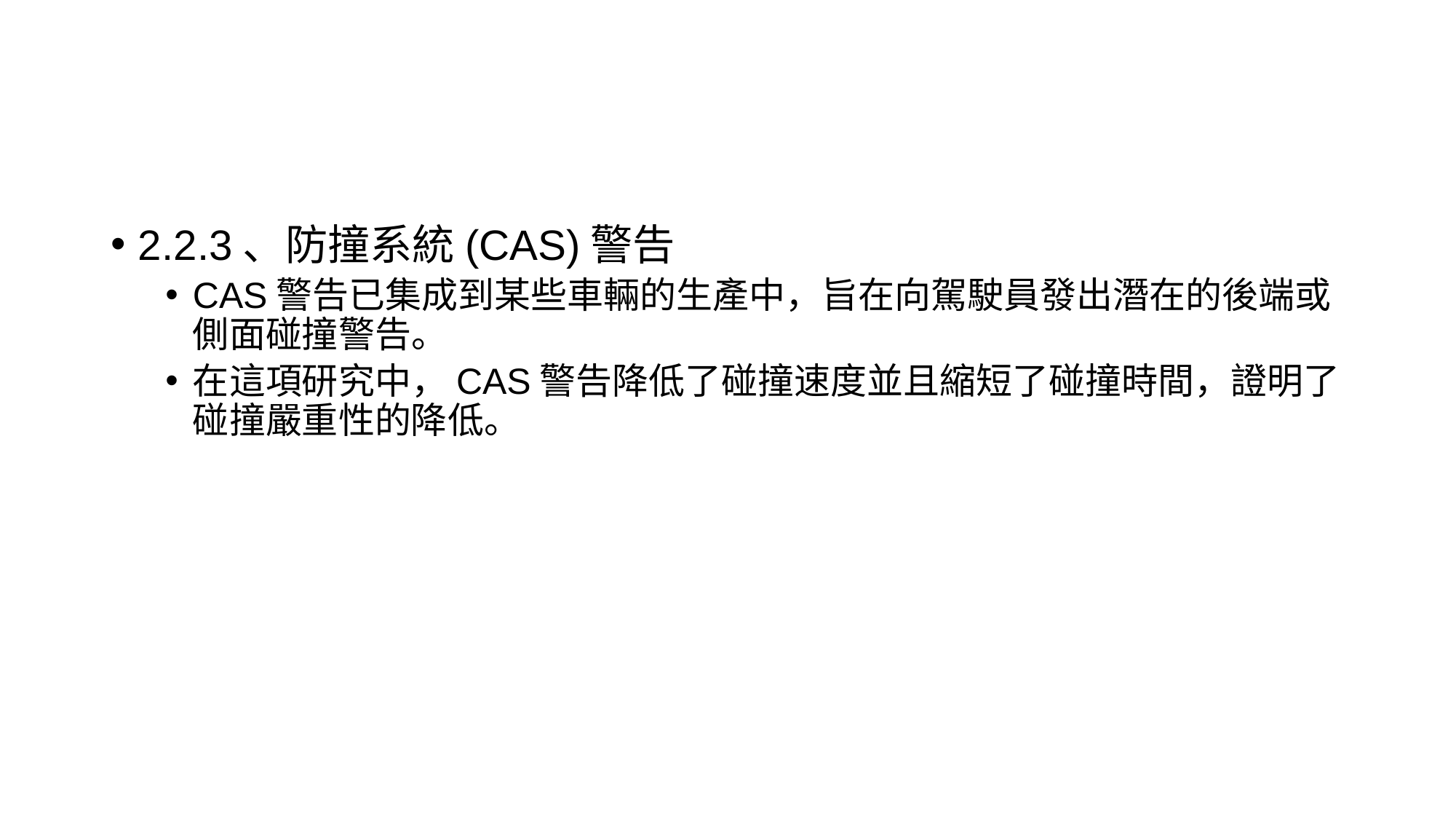

#
2.2.3、防撞系統(CAS)警告
CAS警告已集成到某些車輛的生產中，旨在向駕駛員發出潛在的後端或側面碰撞警告。
在這項研究中，CAS警告降低了碰撞速度並且縮短了碰撞時間，證明了碰撞嚴重性的降低。